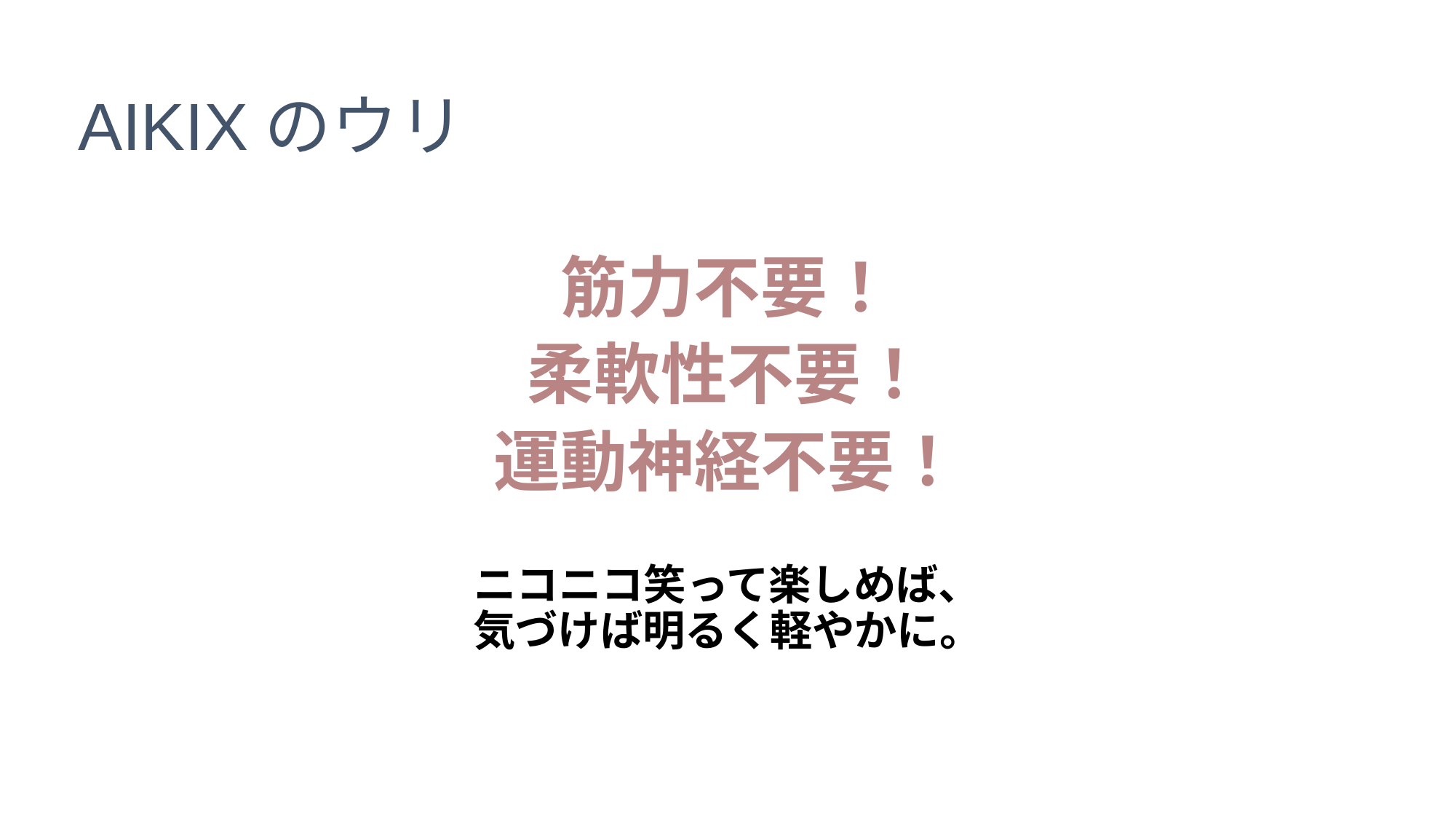

# AIKIXのウリ
筋力不要！
柔軟性不要！
運動神経不要！

ニコニコ笑って楽しめば、気づけば明るく軽やかに。